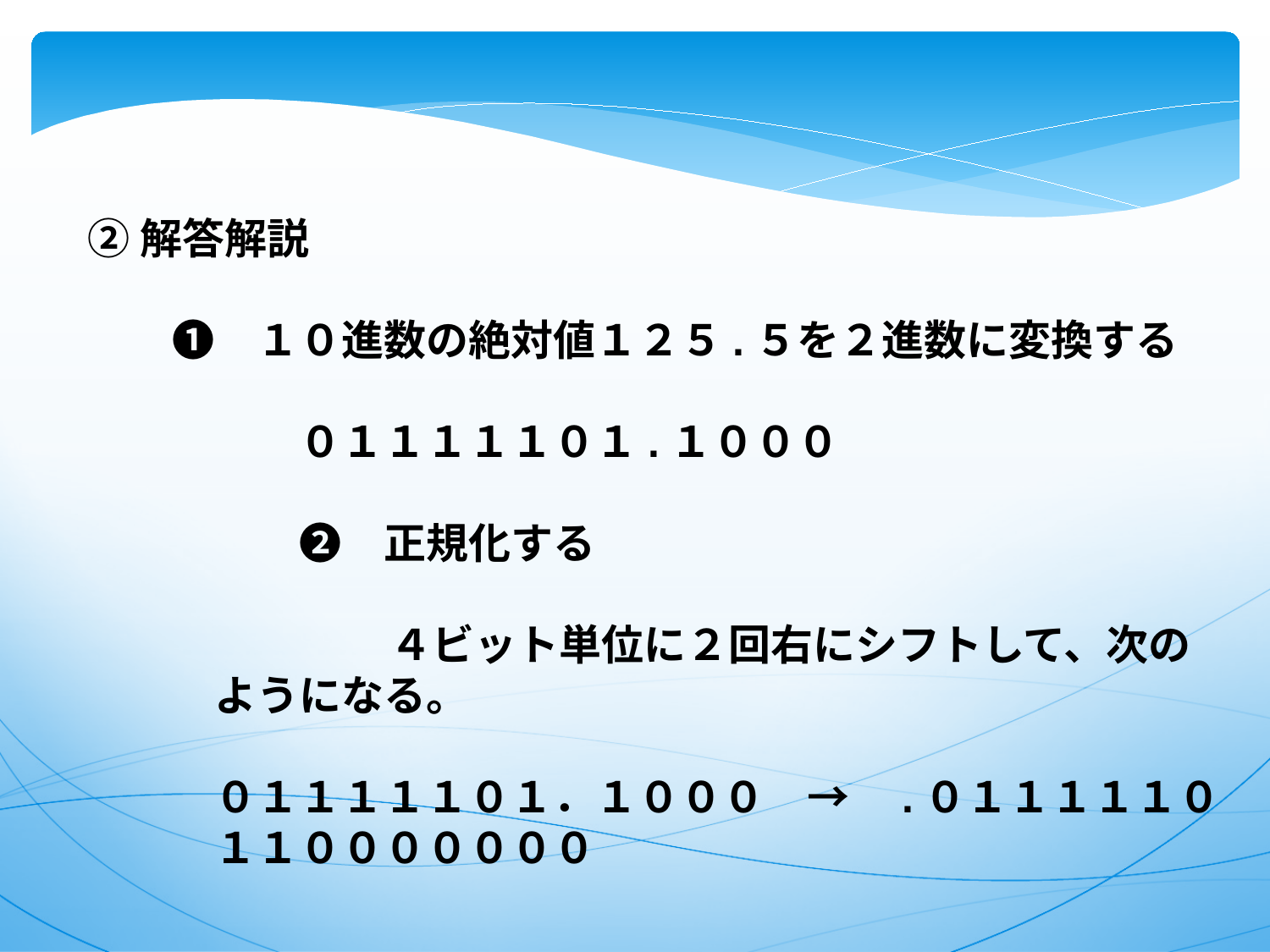

②解答解説

　　❶　１０進数の絶対値１２５.５を２進数に変換する

　　０１１１１１０１.１０００

　　❷　正規化する

    　　　４ビット単位に２回右にシフトして、次のようになる。

０１１１１１０１．１０００　→　.０１１１１１０１１０００００００